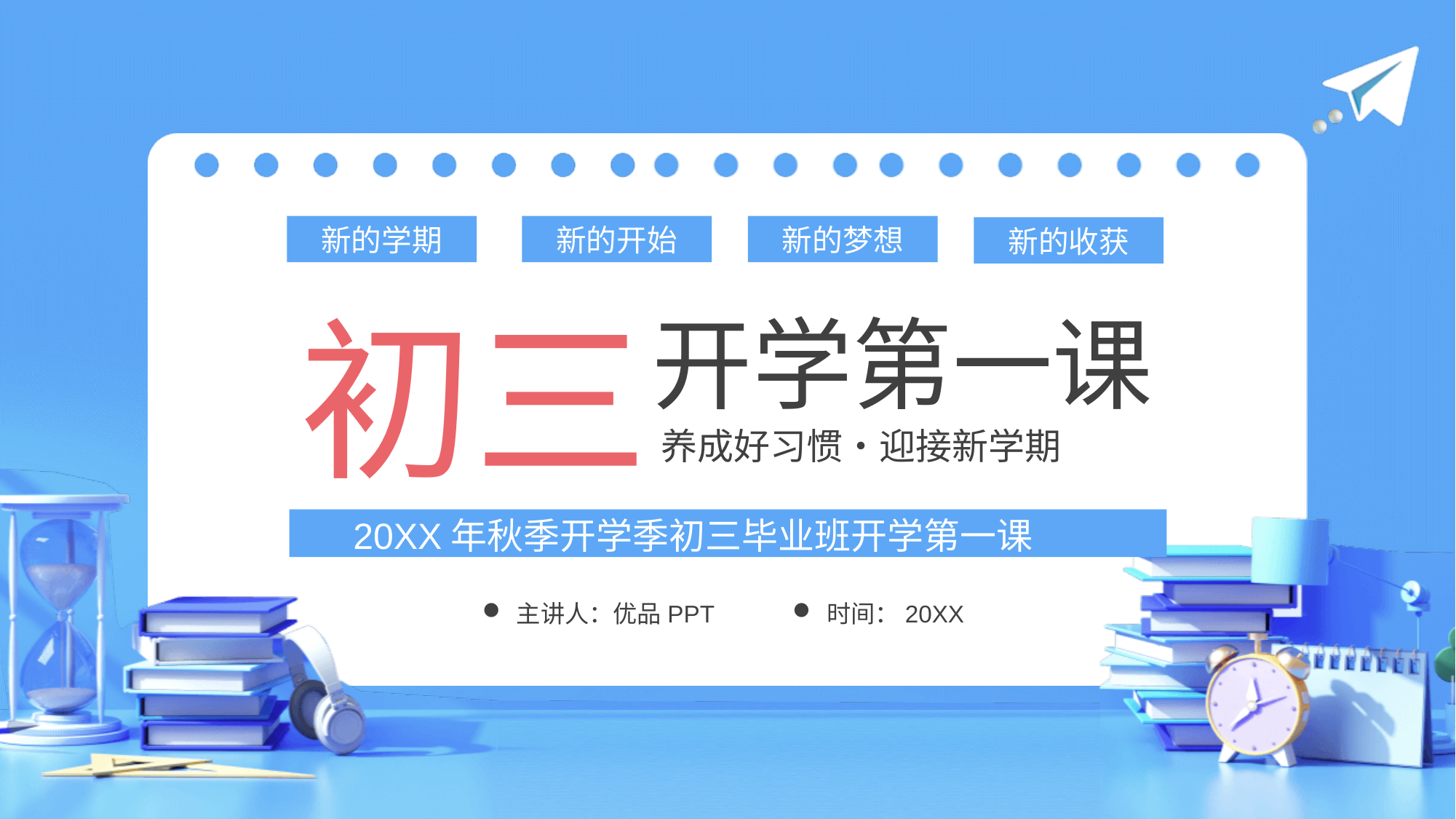

新的学期
新的开始
新的梦想
新的收获
初三
开学第一课
养成好习惯•迎接新学期
20XX年秋季开学季初三毕业班开学第一课

主讲人：优品PPT
时间：20XX